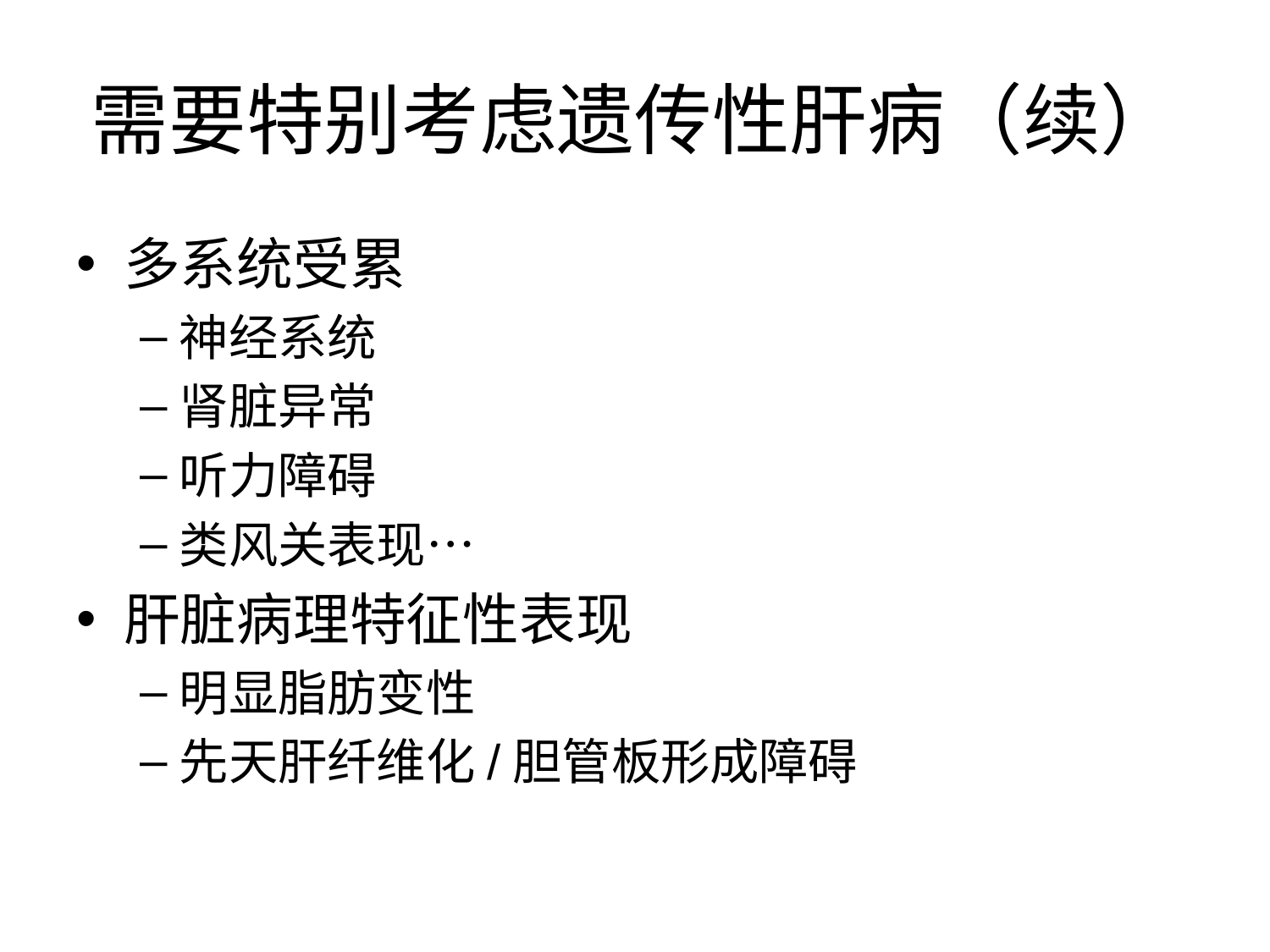

# 需要特别考虑遗传性肝病（续）
多系统受累
神经系统
肾脏异常
听力障碍
类风关表现…
肝脏病理特征性表现
明显脂肪变性
先天肝纤维化/胆管板形成障碍